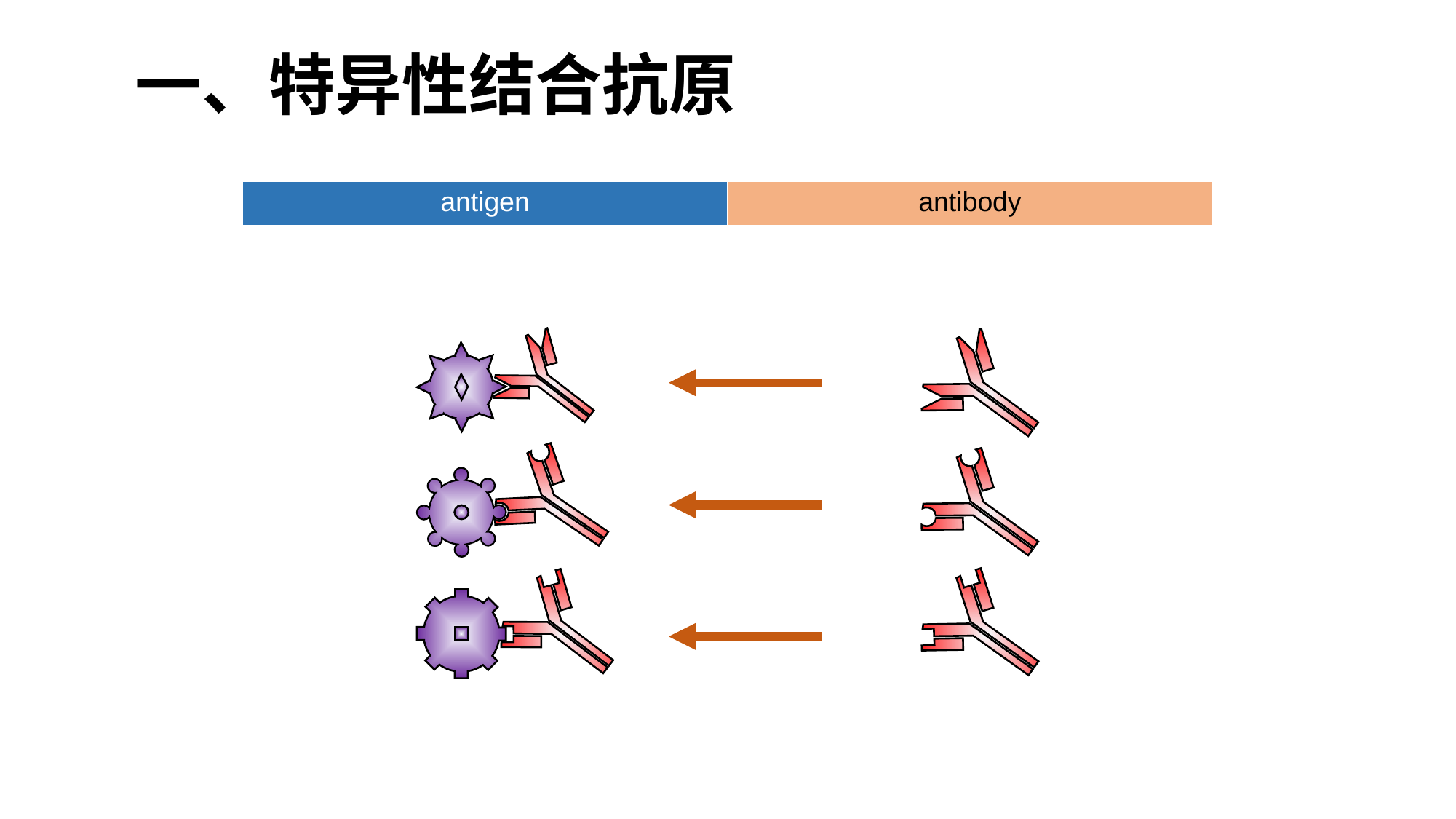

# 一、特异性结合抗原
| antigen | antibody |
| --- | --- |